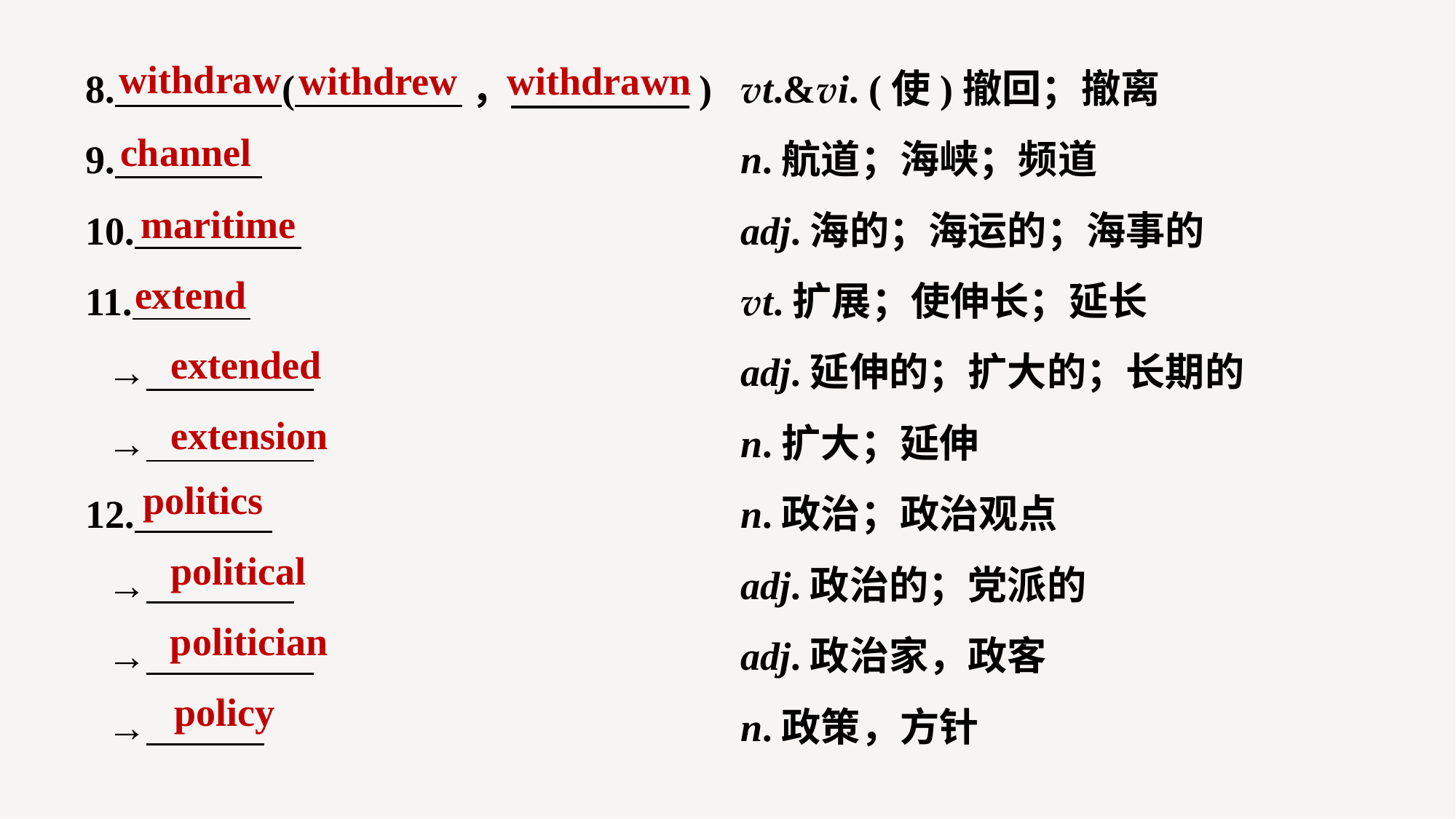

8.                 (                 ，                    ) 	vt.&vi. (使)撤回；撤离
9.                					n.航道；海峡；频道
10.                  				adj.海的；海运的；海事的
11.             					vt.扩展；使伸长；延长
  →                  				adj.延伸的；扩大的；长期的
  →                  				n.扩大；延伸
12.               					n.政治；政治观点
  →                				adj.政治的；党派的
  →                  				adj.政治家，政客
  →             					n.政策，方针
withdraw
withdrew
withdrawn
channel
maritime
extend
extended
extension
politics
political
politician
policy